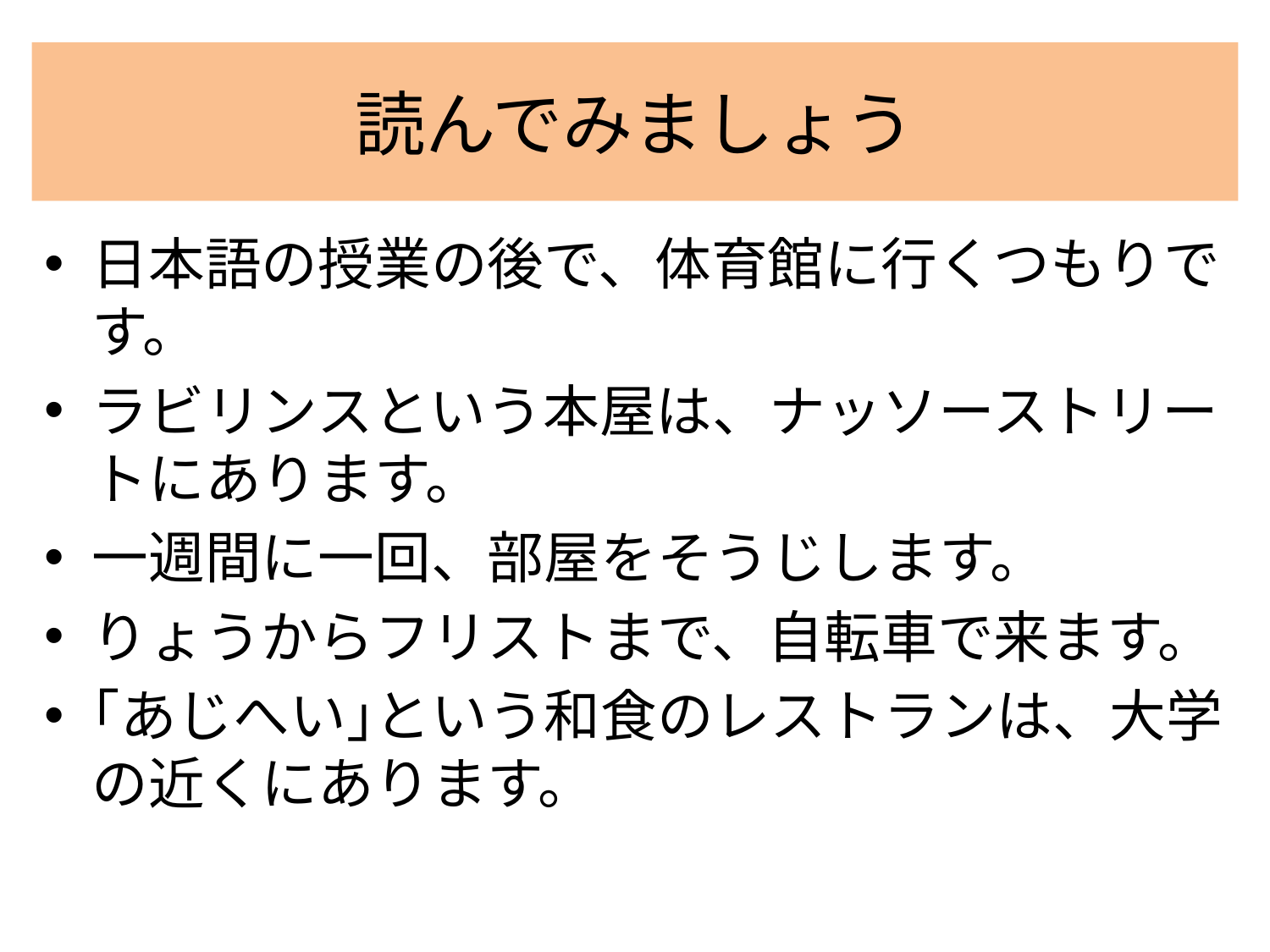

# 読んでみましょう
日本語の授業の後で、体育館に行くつもりです。
ラビリンスという本屋は、ナッソーストリートにあります。
一週間に一回、部屋をそうじします。
りょうからフリストまで、自転車で来ます。
｢あじへい｣という和食のレストランは、大学の近くにあります。